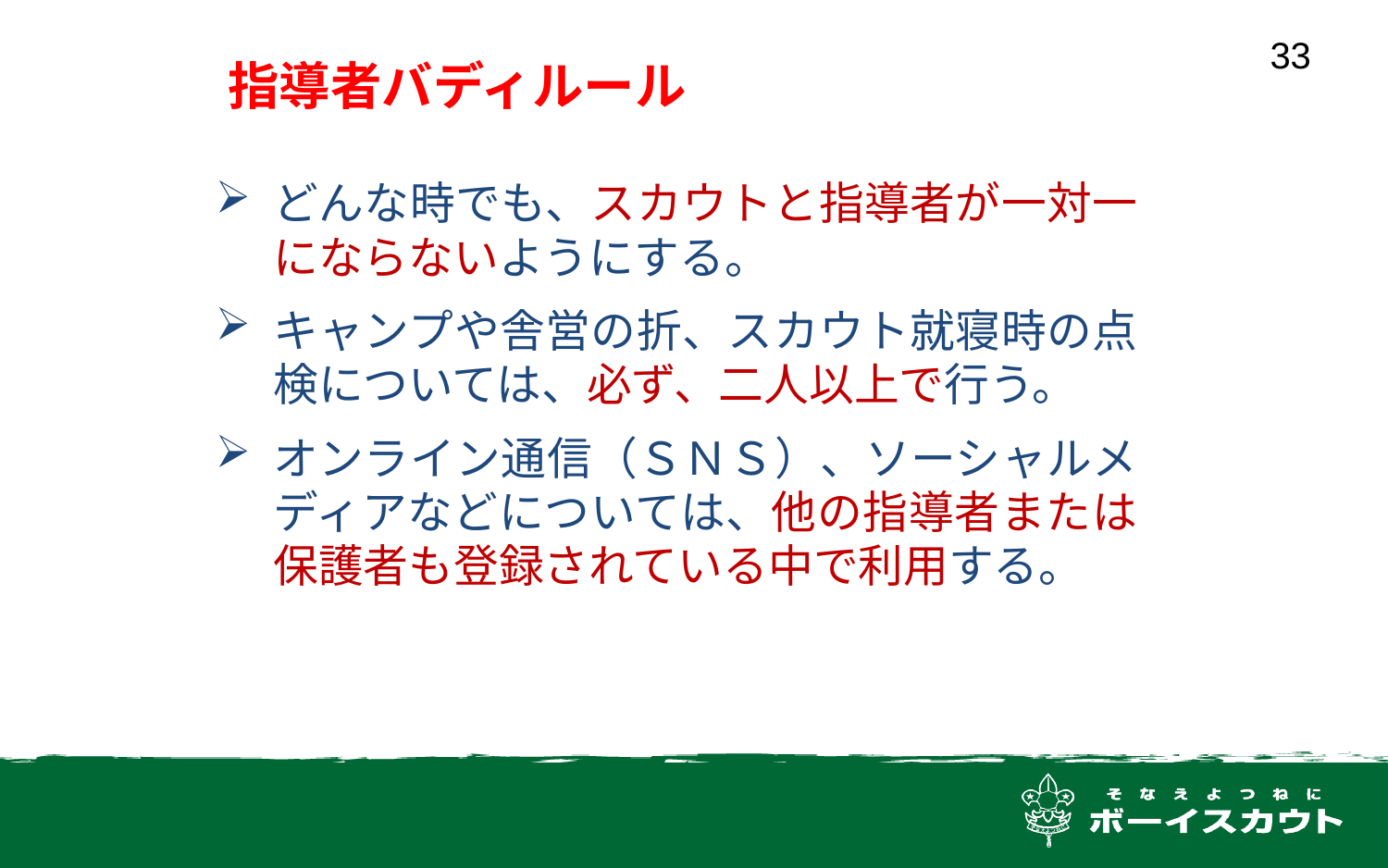

33
指導者バディルール
どんな時でも、スカウトと指導者が一対一にならないようにする。
キャンプや舎営の折、スカウト就寝時の点検については、必ず、二人以上で行う。
オンライン通信（ＳＮＳ）、ソーシャルメディアなどについては、他の指導者または保護者も登録されている中で利用する。